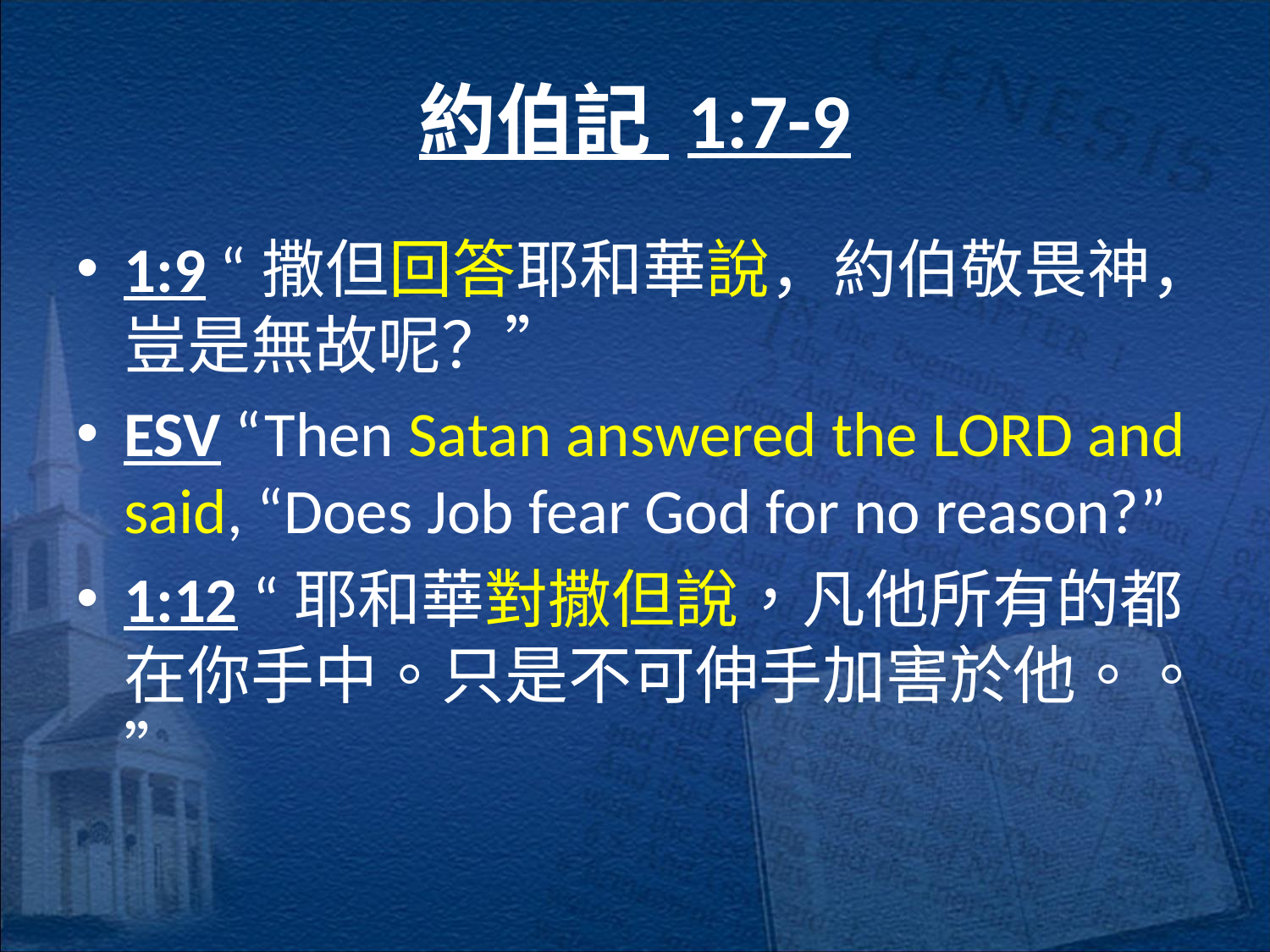

# 約伯記 1:7-9
1:9 “撒但回答耶和華說，約伯敬畏神，豈是無故呢？”
ESV “Then Satan answered the LORD and said, “Does Job fear God for no reason?”
1:12 “耶和華對撒但說，凡他所有的都在你手中。只是不可伸手加害於他。。”